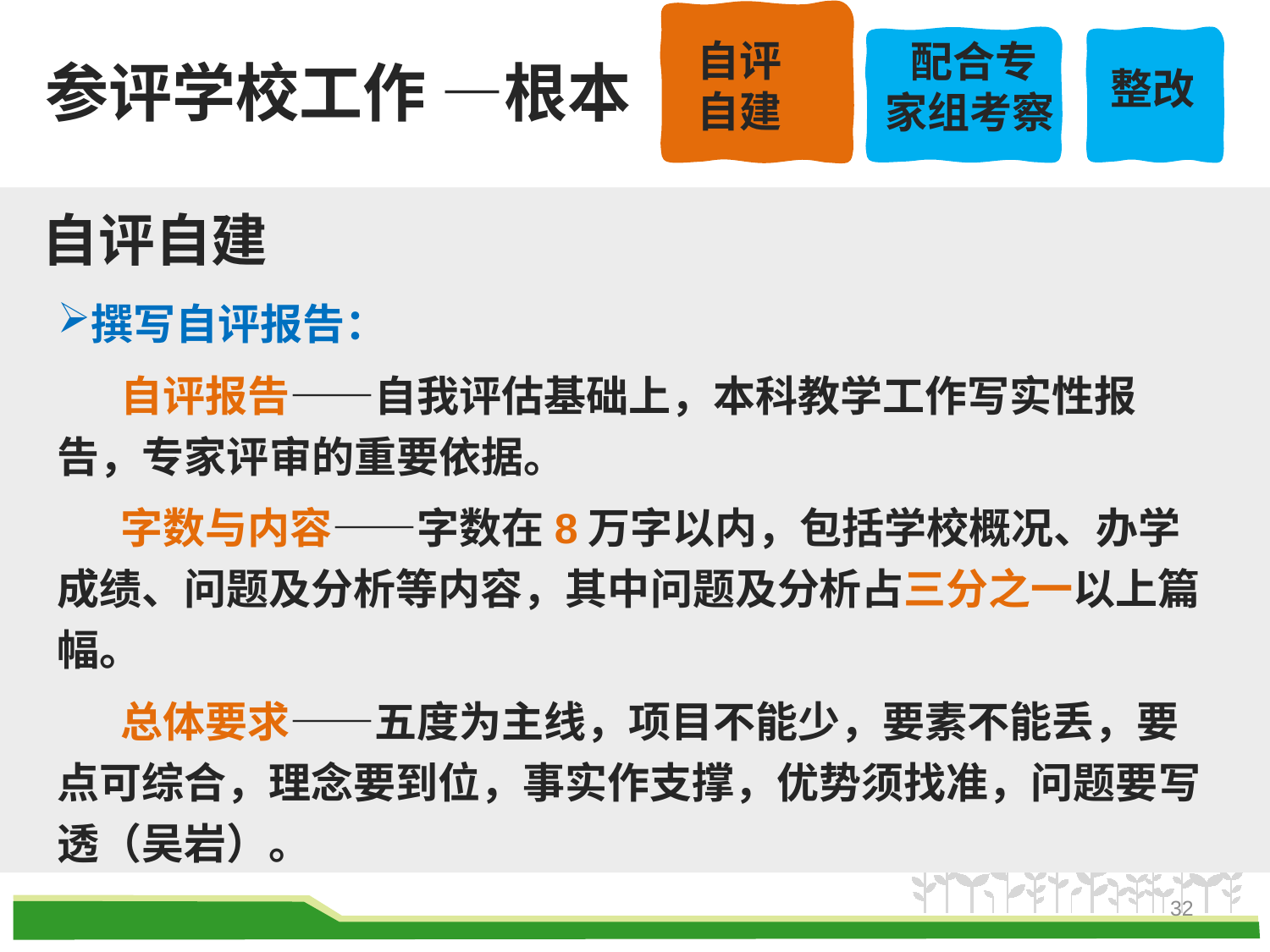

自评
自建
课程
介绍

配合专
家组考察
课程
介绍

整改
参评学校工作 —根本

自评自建
撰写自评报告：
自评报告——自我评估基础上，本科教学工作写实性报告，专家评审的重要依据。
字数与内容——字数在8万字以内，包括学校概况、办学成绩、问题及分析等内容，其中问题及分析占三分之一以上篇幅。
总体要求——五度为主线，项目不能少，要素不能丢，要点可综合，理念要到位，事实作支撑，优势须找准，问题要写透（吴岩）。

32